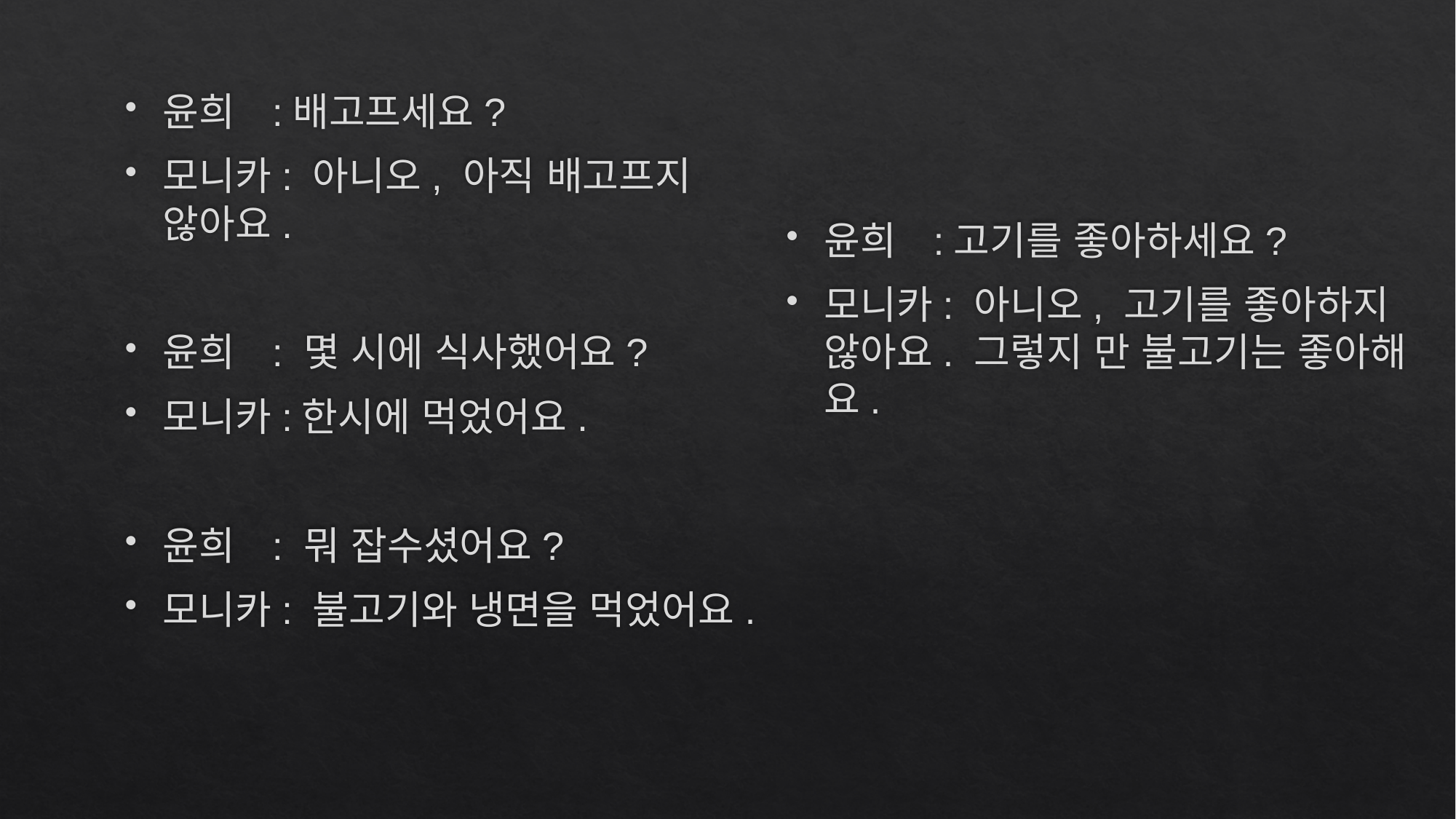

윤희 	:배고프세요?
모니카: 아니오, 아직 배고프지 않아요.

윤희	: 몇 시에 식사했어요?
모니카:한시에 먹었어요.

윤희	: 뭐 잡수셨어요?
모니카: 불고기와 냉면을 먹었어요.

윤희	:고기를 좋아하세요?
모니카: 아니오, 고기를 좋아하지 않아요. 그렇지 만 불고기는 좋아해 요.